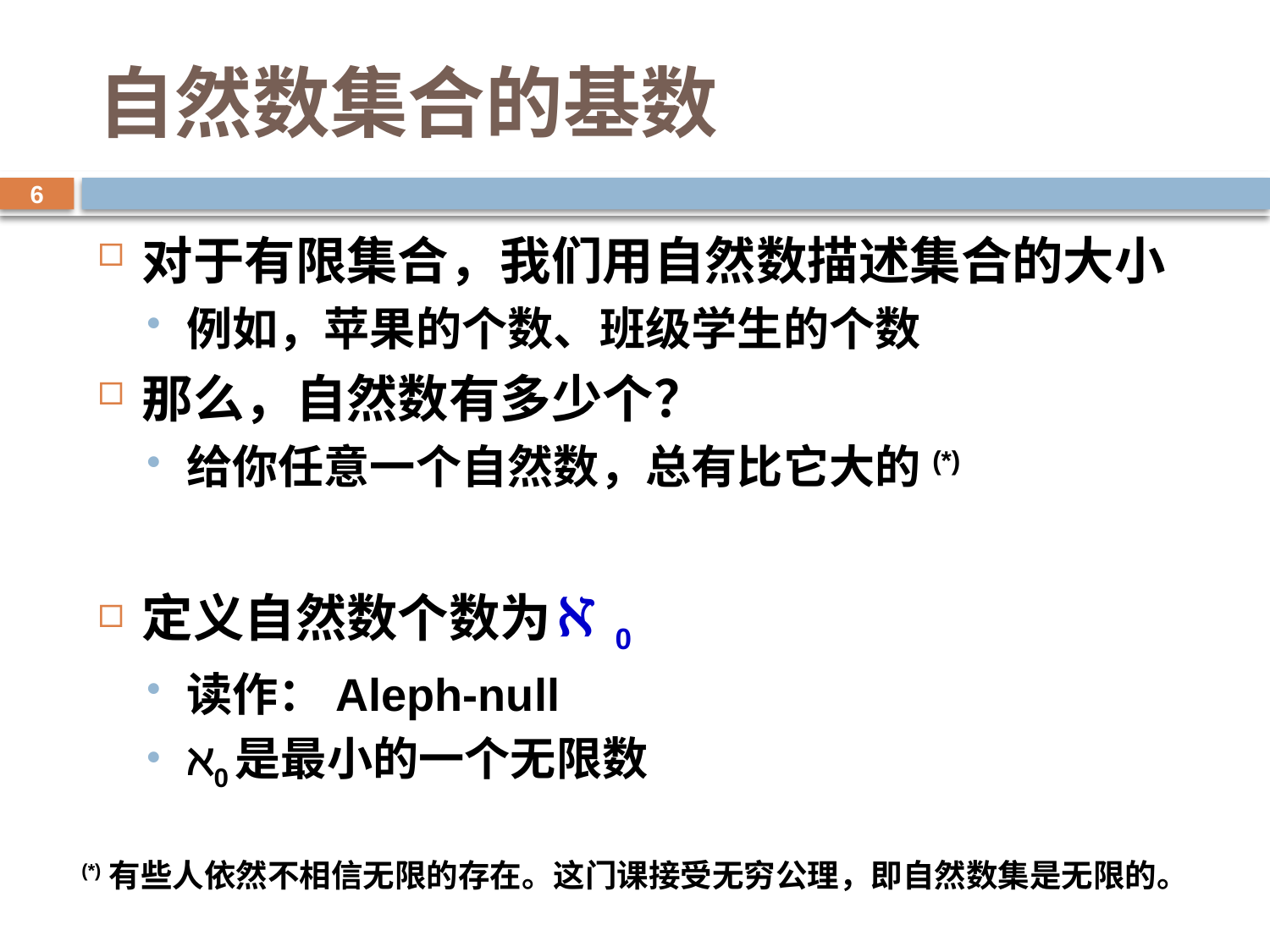

# 自然数集合的基数
6
对于有限集合，我们用自然数描述集合的大小
例如，苹果的个数、班级学生的个数
那么，自然数有多少个？
给你任意一个自然数，总有比它大的(*)

定义自然数个数为ℵ0
读作：Aleph-null
ℵ0是最小的一个无限数

(*)有些人依然不相信无限的存在。这门课接受无穷公理，即自然数集是无限的。